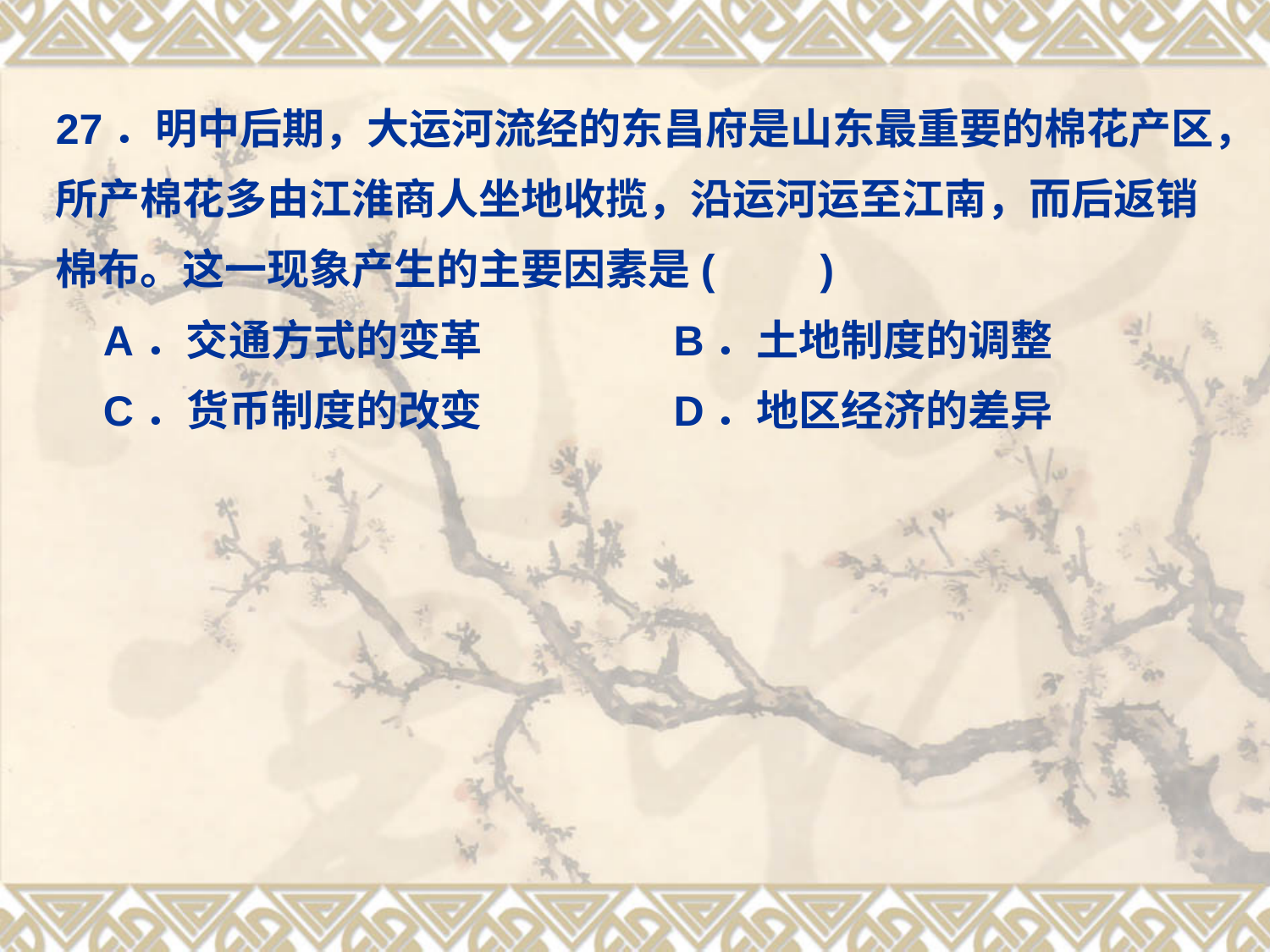

27．明中后期，大运河流经的东昌府是山东最重要的棉花产区，所产棉花多由江淮商人坐地收揽，沿运河运至江南，而后返销棉布。这一现象产生的主要因素是(　　)
    A．交通方式的变革                   B．土地制度的调整
    C．货币制度的改变                   D．地区经济的差异